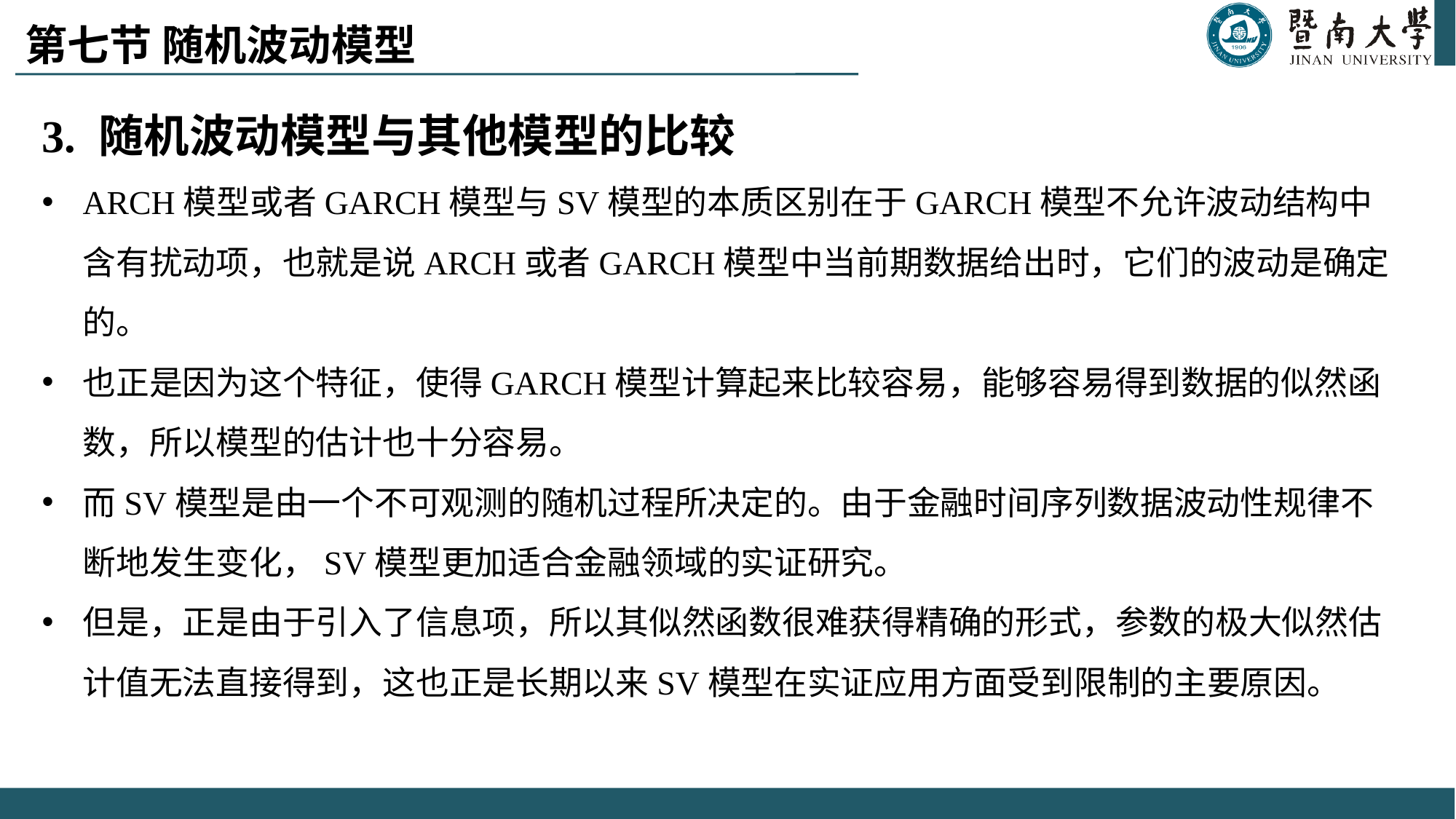

# 第七节 随机波动模型
3. 随机波动模型与其他模型的比较
ARCH模型或者GARCH模型与SV模型的本质区别在于GARCH模型不允许波动结构中含有扰动项，也就是说ARCH或者GARCH模型中当前期数据给出时，它们的波动是确定的。
也正是因为这个特征，使得GARCH模型计算起来比较容易，能够容易得到数据的似然函数，所以模型的估计也十分容易。
而SV模型是由一个不可观测的随机过程所决定的。由于金融时间序列数据波动性规律不断地发生变化，SV模型更加适合金融领域的实证研究。
但是，正是由于引入了信息项，所以其似然函数很难获得精确的形式，参数的极大似然估计值无法直接得到，这也正是长期以来SV模型在实证应用方面受到限制的主要原因。